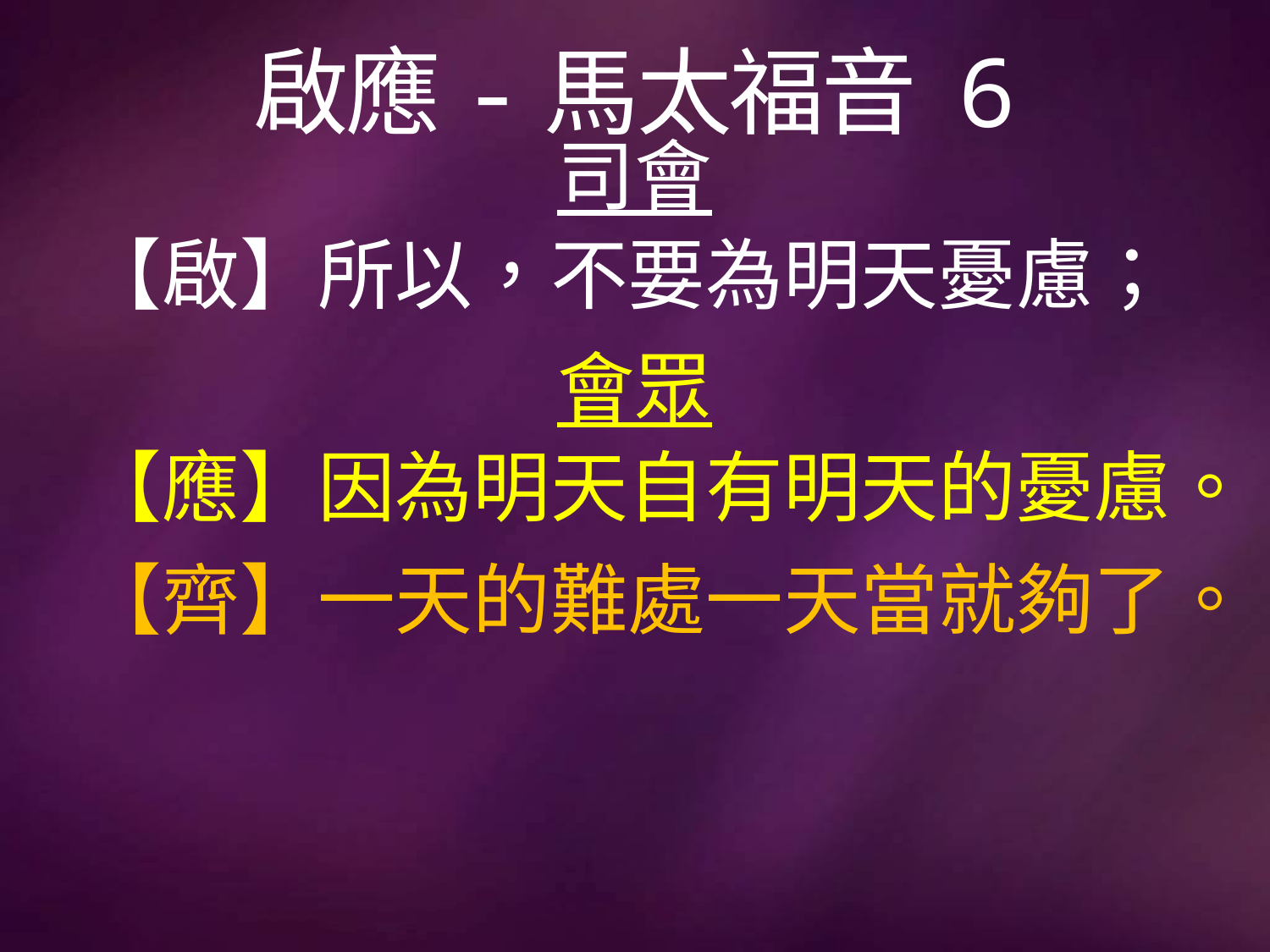

# 啟應-馬太福音 6
司會
【啟】所以，不要為明天憂慮；

會眾
【應】因為明天自有明天的憂慮。

【齊】一天的難處一天當就夠了。